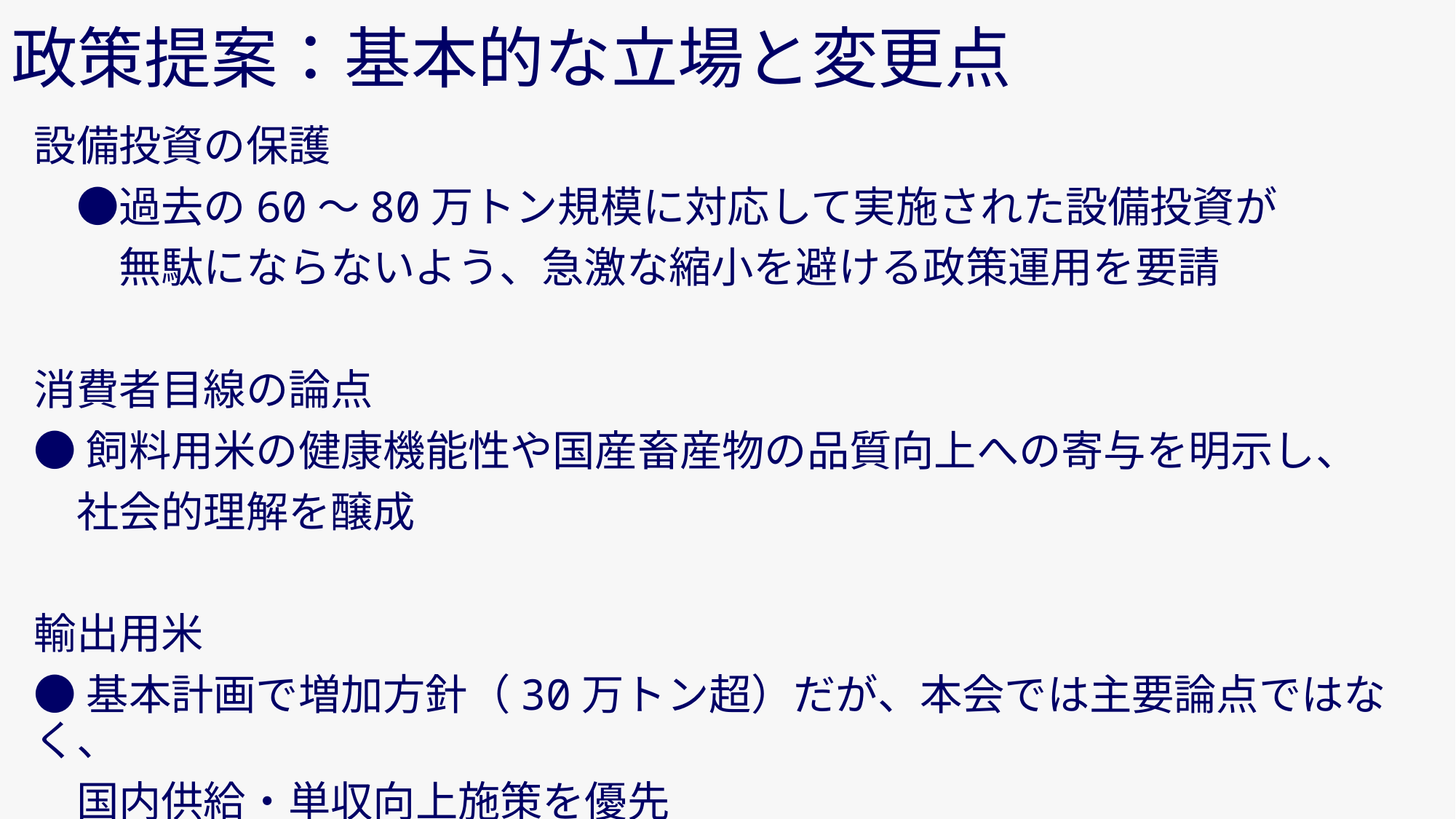

政策提案：基本的な立場と変更点
# 設備投資の保護
　●過去の60～80万トン規模に対応して実施された設備投資が
　　無駄にならないよう、急激な縮小を避ける政策運用を要請

消費者目線の論点
●飼料用米の健康機能性や国産畜産物の品質向上への寄与を明示し、
　社会的理解を醸成

輸出用米
●基本計画で増加方針（30万トン超）だが、本会では主要論点ではなく、
　国内供給・単収向上施策を優先